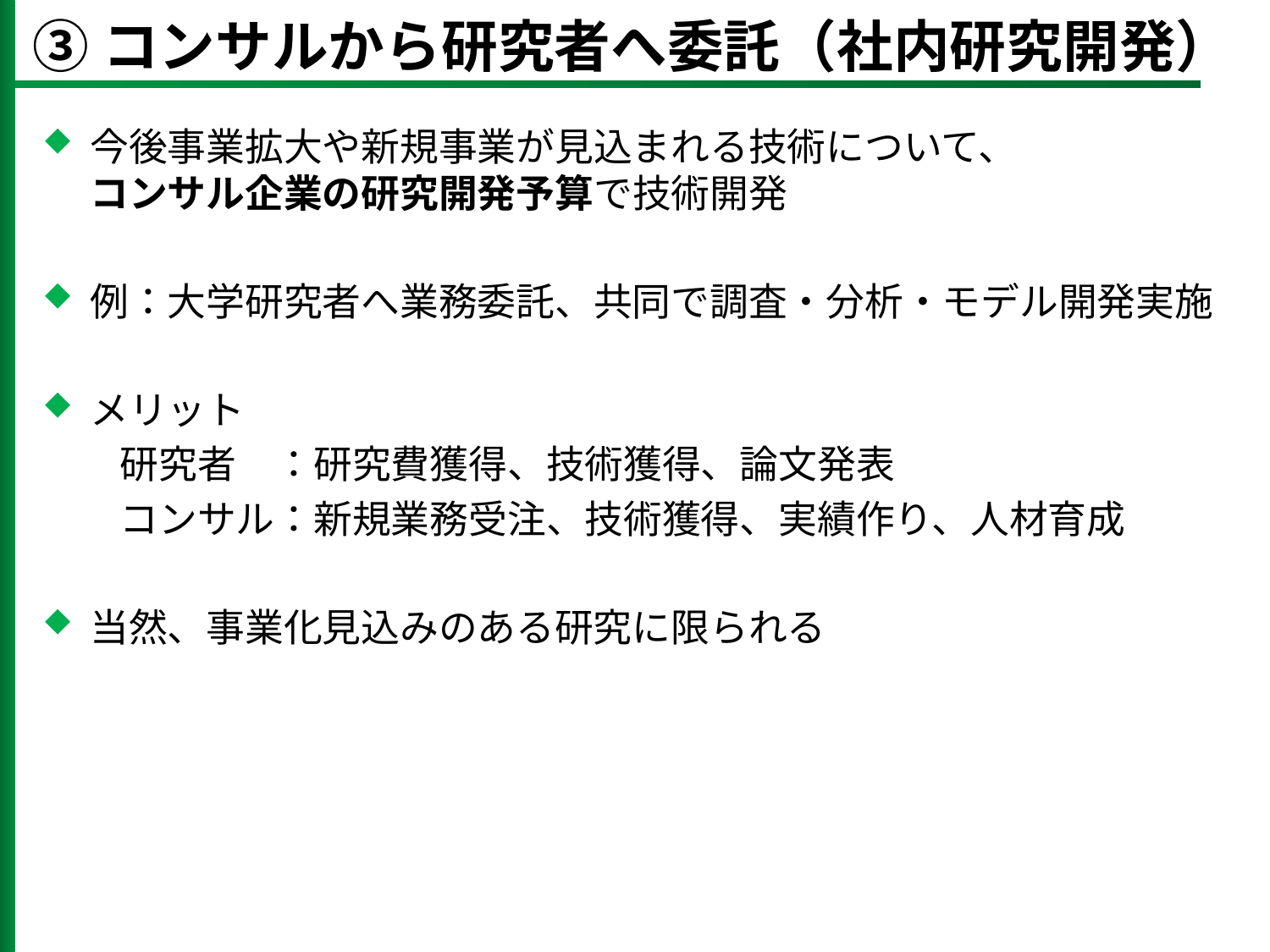

# ③コンサルから研究者へ委託（社内研究開発）
22
今後事業拡大や新規事業が見込まれる技術について、　　　　　　コンサル企業の研究開発予算で技術開発

例：大学研究者へ業務委託、共同で調査・分析・モデル開発実施

メリット
　　研究者　：研究費獲得、技術獲得、論文発表
　　コンサル：新規業務受注、技術獲得、実績作り、人材育成

当然、事業化見込みのある研究に限られる